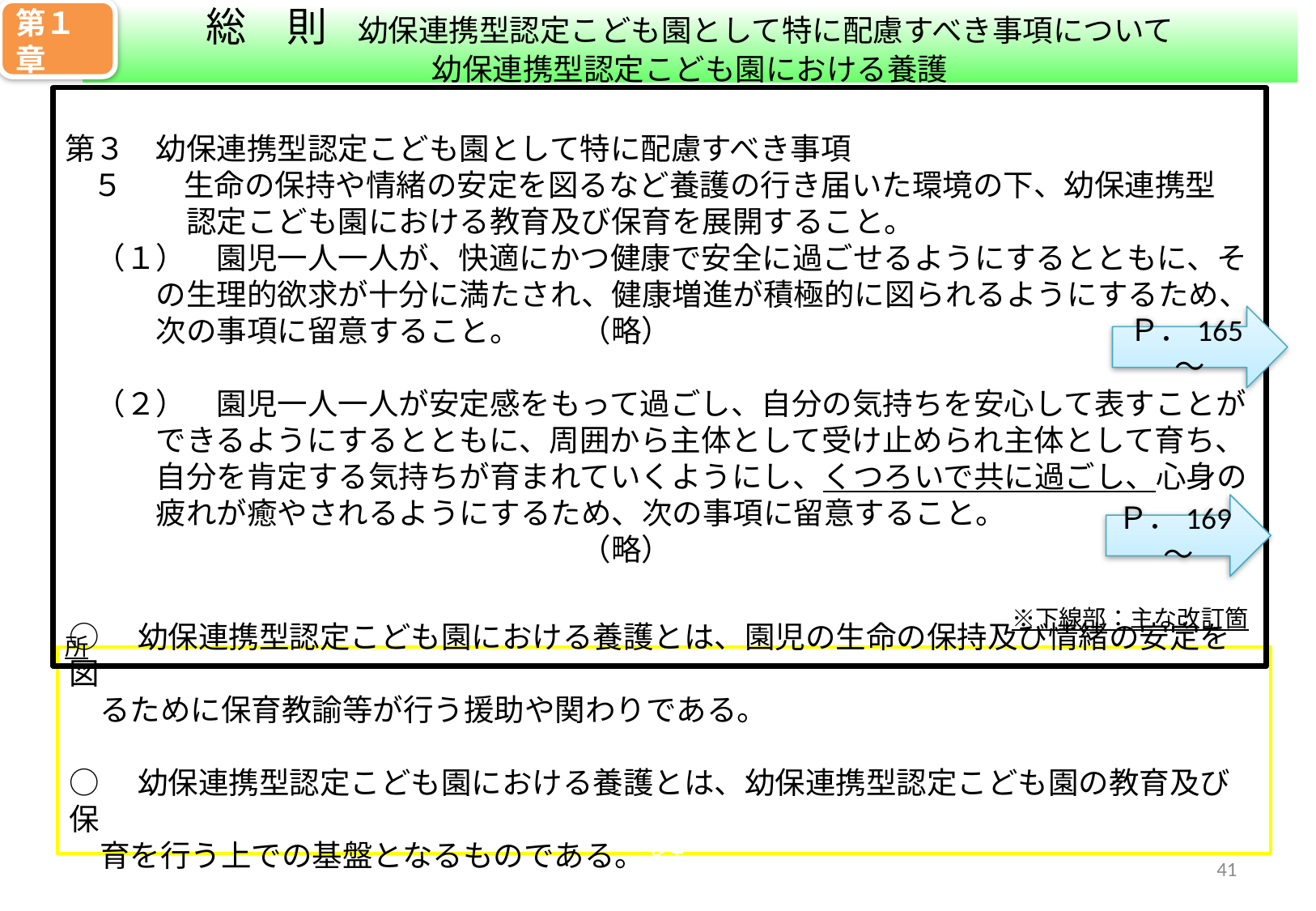

第１章
総　則　幼保連携型認定こども園として特に配慮すべき事項について
幼保連携型認定こども園における養護

第３　幼保連携型認定こども園として特に配慮すべき事項
   ５　　生命の保持や情緒の安定を図るなど養護の行き届いた環境の下、幼保連携型
　　　　認定こども園における教育及び保育を展開すること。
　（１）　園児一人一人が、快適にかつ健康で安全に過ごせるようにするとともに、そ
　　　の生理的欲求が十分に満たされ、健康増進が積極的に図られるようにするため、
　　　次の事項に留意すること。　　（略）

　（２）　園児一人一人が安定感をもって過ごし、自分の気持ちを安心して表すことが
　　　できるようにするとともに、周囲から主体として受け止められ主体として育ち、
　　　自分を肯定する気持ちが育まれていくようにし、くつろいで共に過ごし、心身の
　　　疲れが癒やされるようにするため、次の事項に留意すること。
　　　　　　　　　　　　　　　　　（略）
　　　　　　　　　　　　　　　　　　　　　　　　　　　　　　　　　　　　　　　　※下線部：主な改訂箇所
Ｐ．165～
Ｐ．169～
○　幼保連携型認定こども園における養護とは、園児の生命の保持及び情緒の安定を図
　るために保育教諭等が行う援助や関わりである。

○　幼保連携型認定こども園における養護とは、幼保連携型認定こども園の教育及び保
　育を行う上での基盤となるものである。とも

41